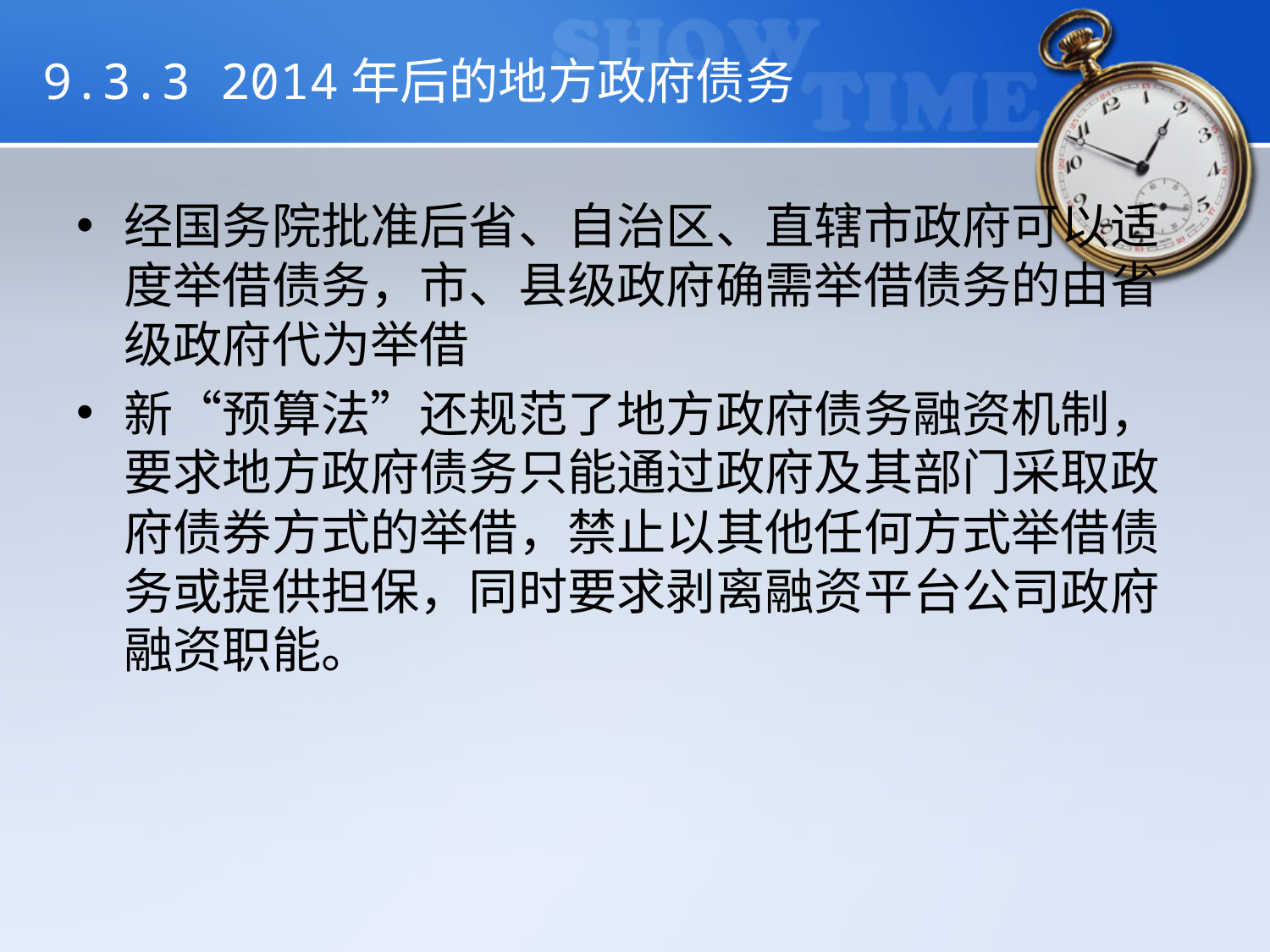

# 9.3.3 2014年后的地方政府债务
经国务院批准后省、自治区、直辖市政府可以适度举借债务，市、县级政府确需举借债务的由省级政府代为举借
新“预算法”还规范了地方政府债务融资机制，要求地方政府债务只能通过政府及其部门采取政府债券方式的举借，禁止以其他任何方式举借债务或提供担保，同时要求剥离融资平台公司政府融资职能。